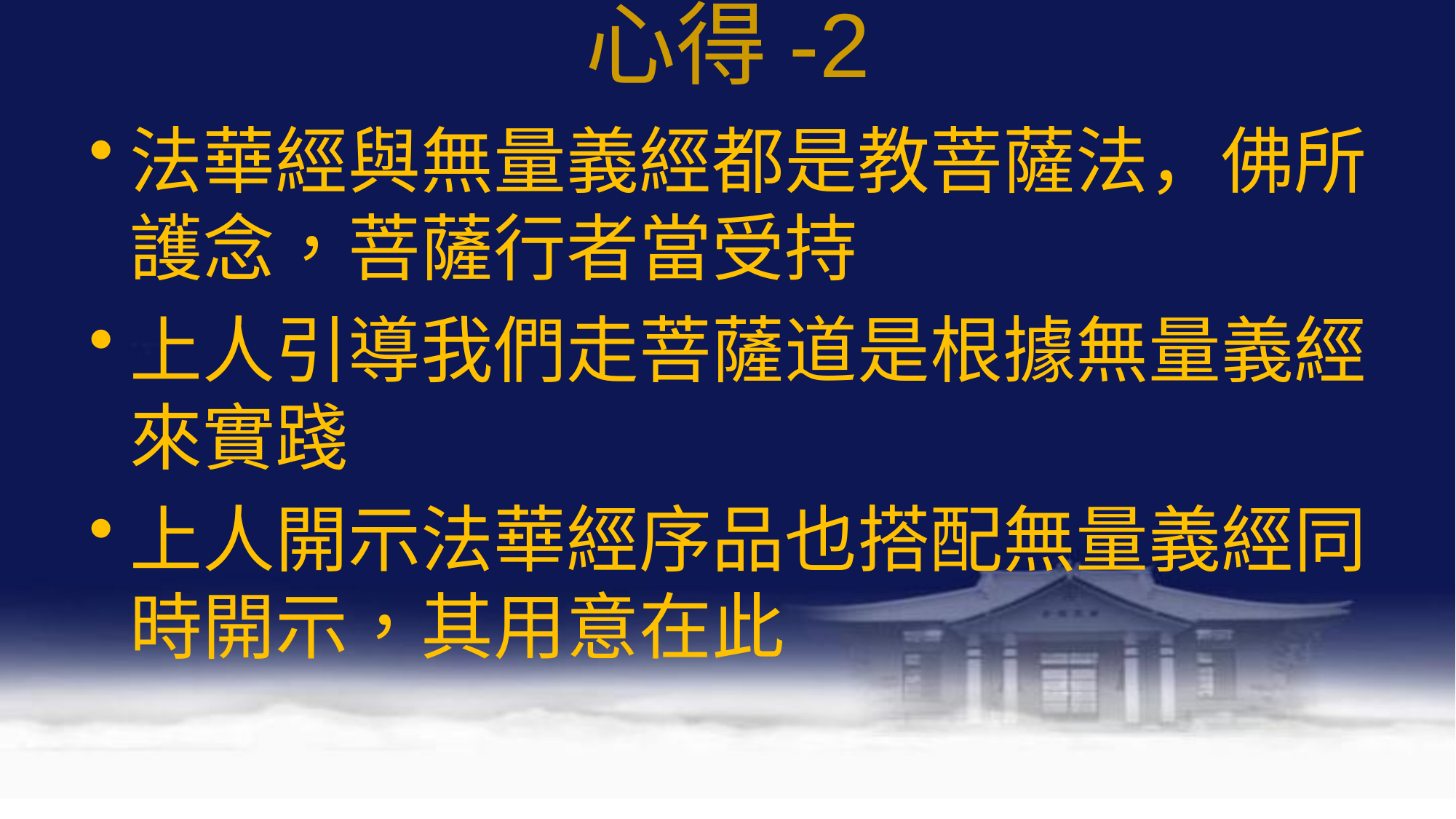

17
# 心得-2
法華經與無量義經都是教菩薩法，佛所護念，菩薩行者當受持
上人引導我們走菩薩道是根據無量義經來實踐
上人開示法華經序品也搭配無量義經同時開示，其用意在此